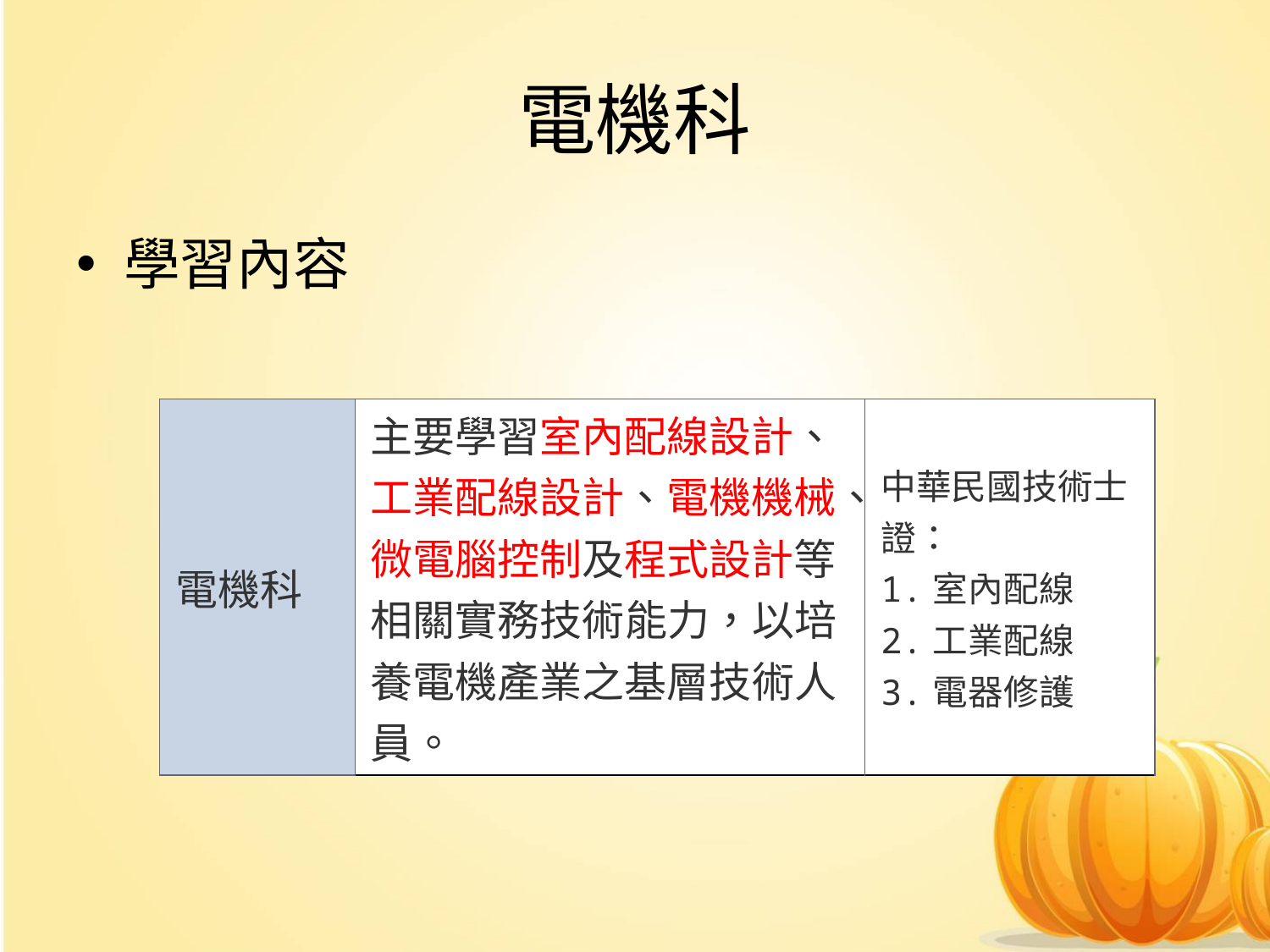

# 電機科
學習內容

| 電機科 | 主要學習室內配線設計、工業配線設計、電機機械、微電腦控制及程式設計等相關實務技術能力，以培養電機產業之基層技術人員。 | 中華民國技術士證： 1.室內配線 2.工業配線 3.電器修護 |
| --- | --- | --- |